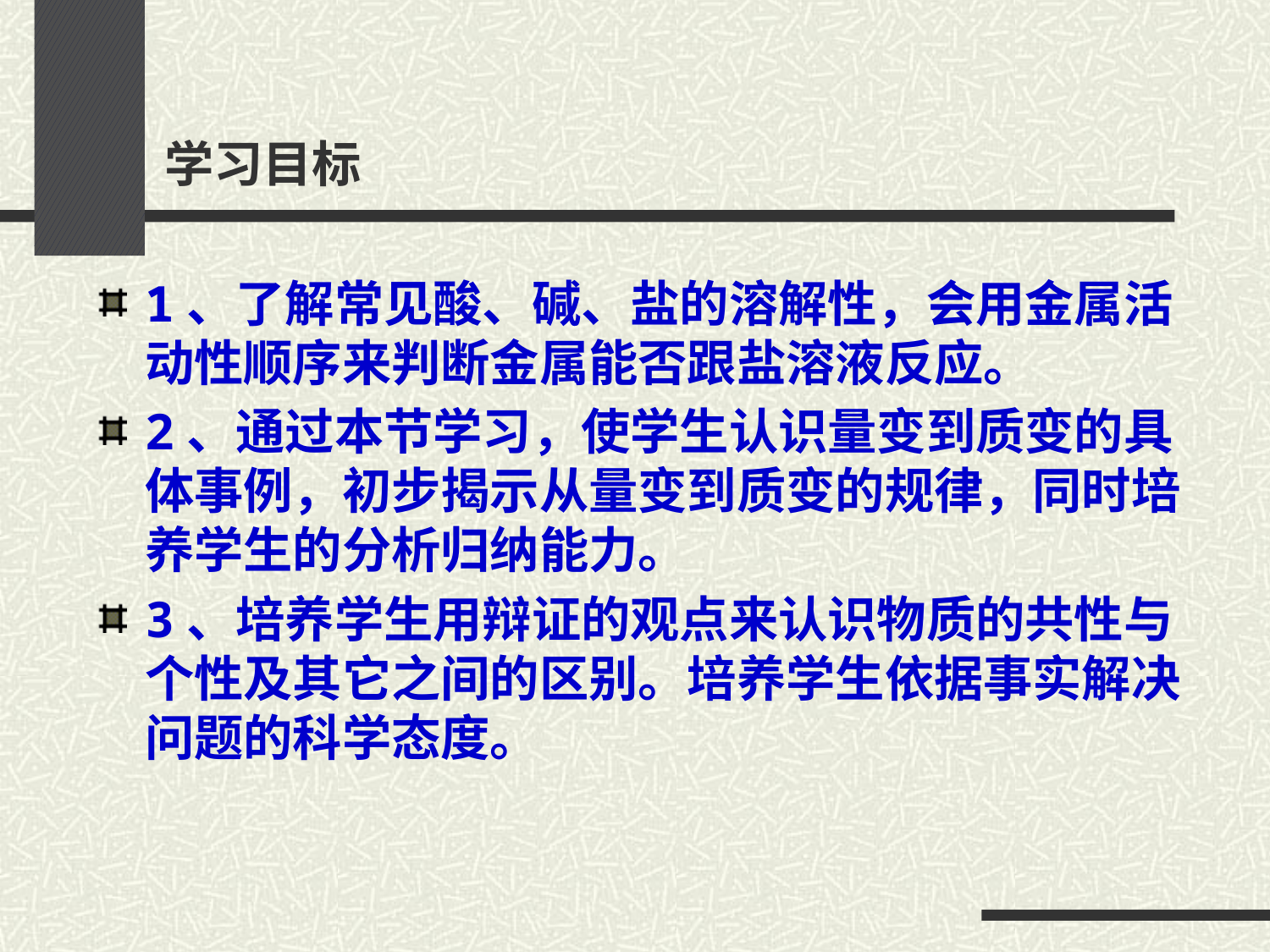

# 学习目标
1、了解常见酸、碱、盐的溶解性，会用金属活动性顺序来判断金属能否跟盐溶液反应。
2、通过本节学习，使学生认识量变到质变的具体事例，初步揭示从量变到质变的规律，同时培养学生的分析归纳能力。
3、培养学生用辩证的观点来认识物质的共性与个性及其它之间的区别。培养学生依据事实解决问题的科学态度。